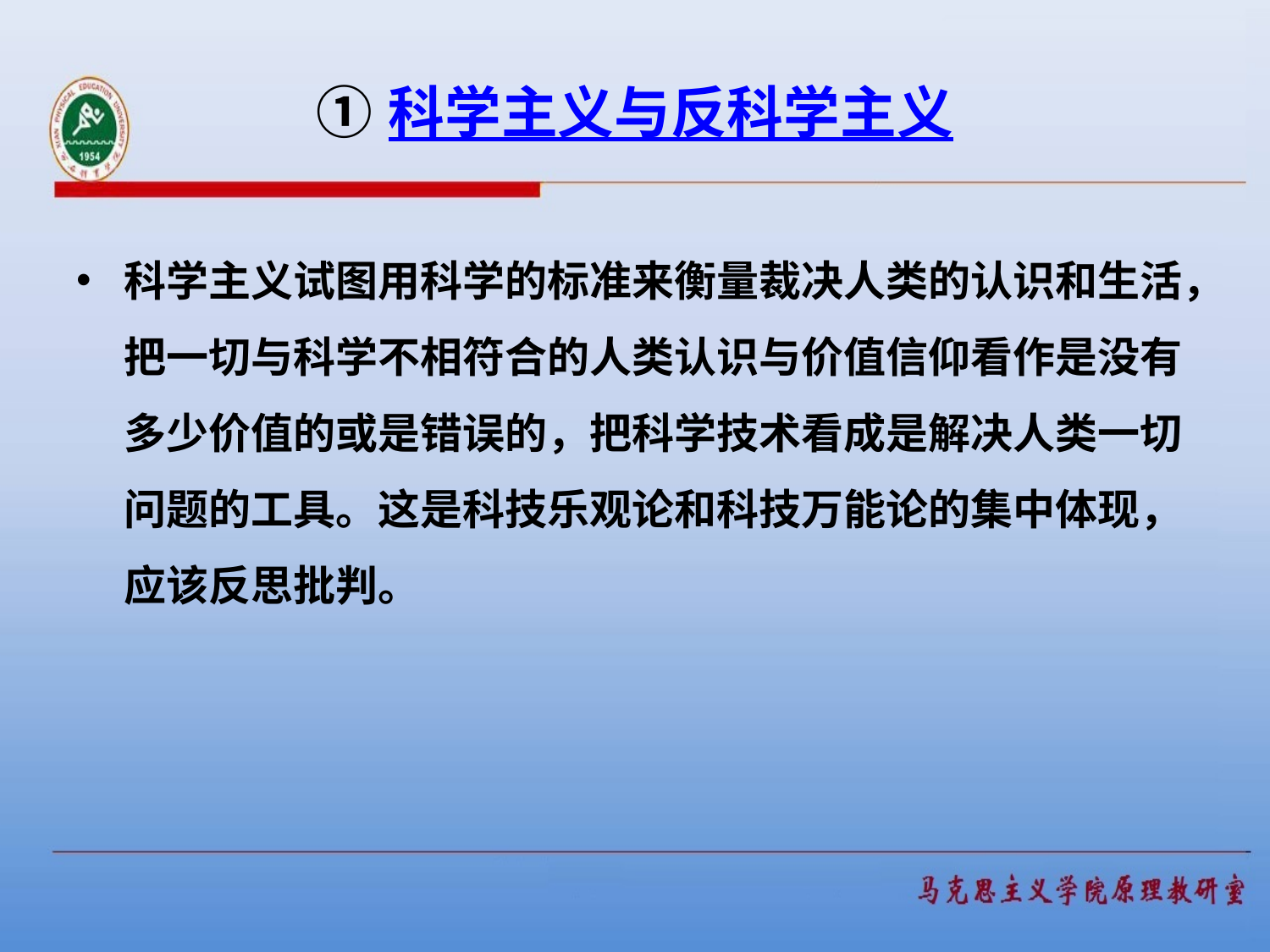

# 科学主义与反科学主义
科学主义试图用科学的标准来衡量裁决人类的认识和生活，把一切与科学不相符合的人类认识与价值信仰看作是没有多少价值的或是错误的，把科学技术看成是解决人类一切问题的工具。这是科技乐观论和科技万能论的集中体现，应该反思批判。